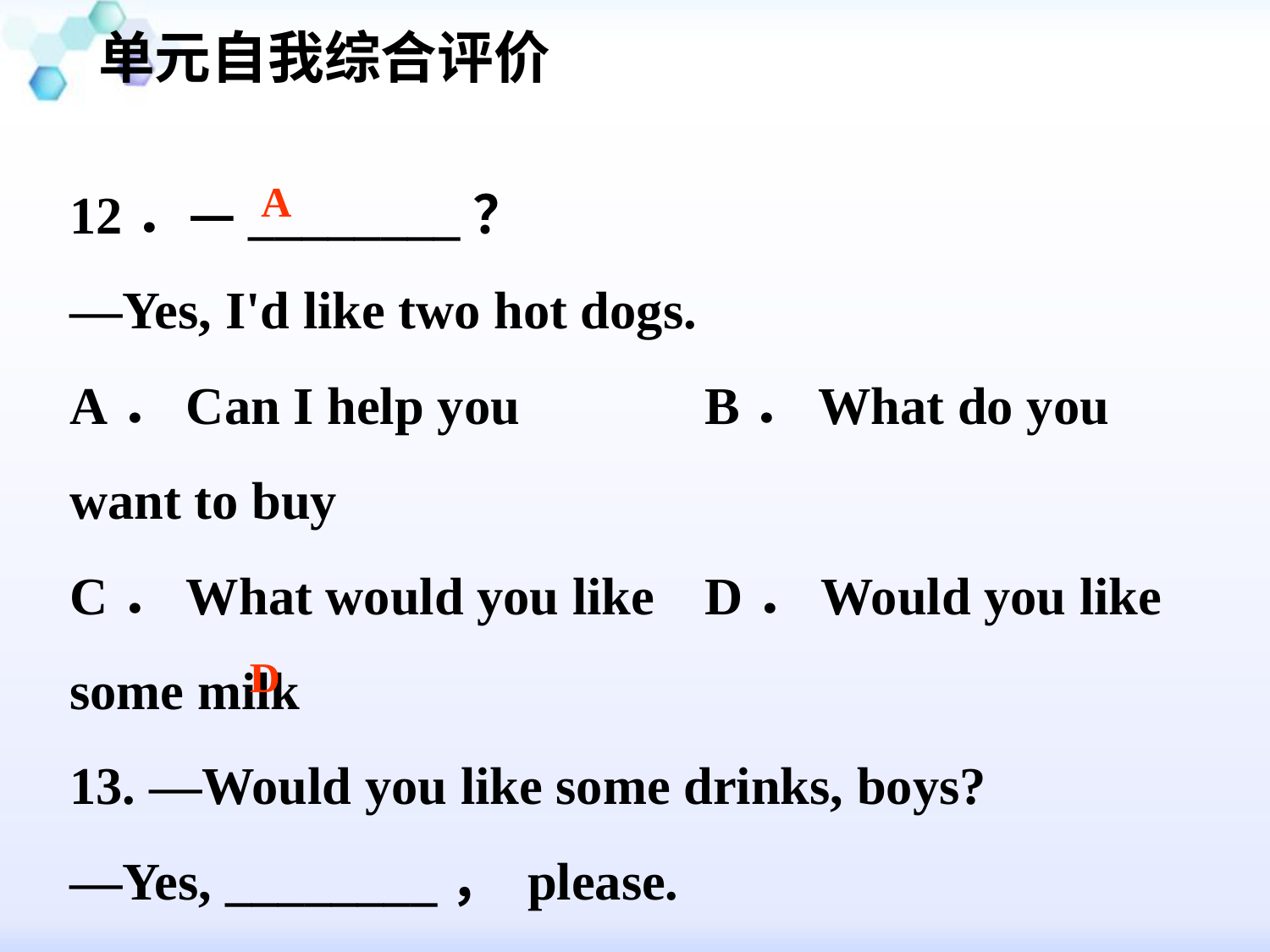

单元自我综合评价
#
12．—________？
—Yes, I'd like two hot dogs.
A．Can I help you		B．What do you want to buy
C．What would you like	D．Would you like some milk
13. —Would you like some drinks, boys?
—Yes, ________， please.
A．some oranges  		B．two boxes of chocolate
C．some cakes  			D．two cans of cola
A
D